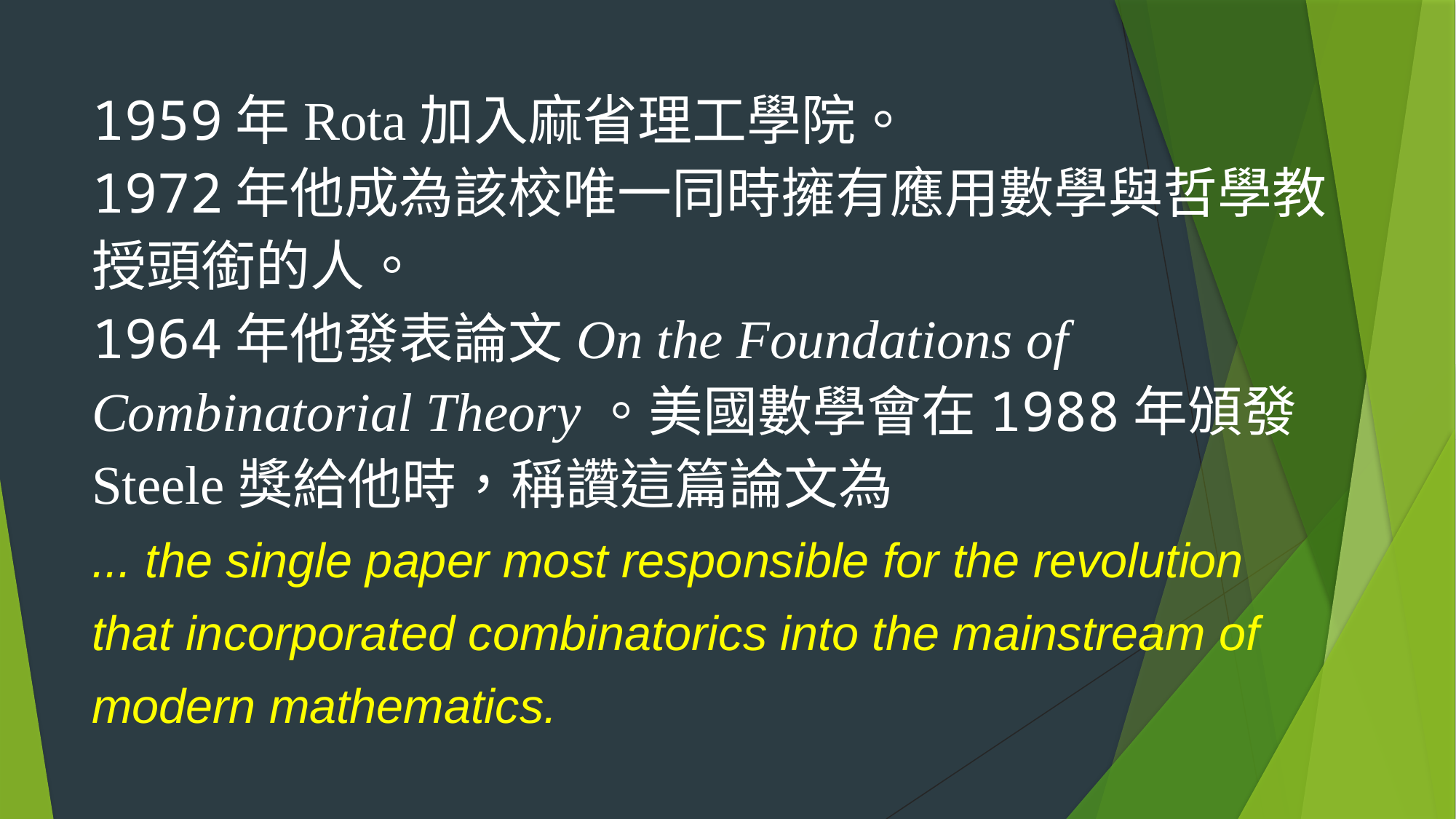

# 1959年Rota加入麻省理工學院。 1972年他成為該校唯一同時擁有應用數學與哲學教授頭銜的人。 1964年他發表論文On the Foundations of Combinatorial Theory。美國數學會在1988年頒發Steele獎給他時，稱讚這篇論文為 ... the single paper most responsible for the revolution that incorporated combinatorics into the mainstream of modern mathematics.